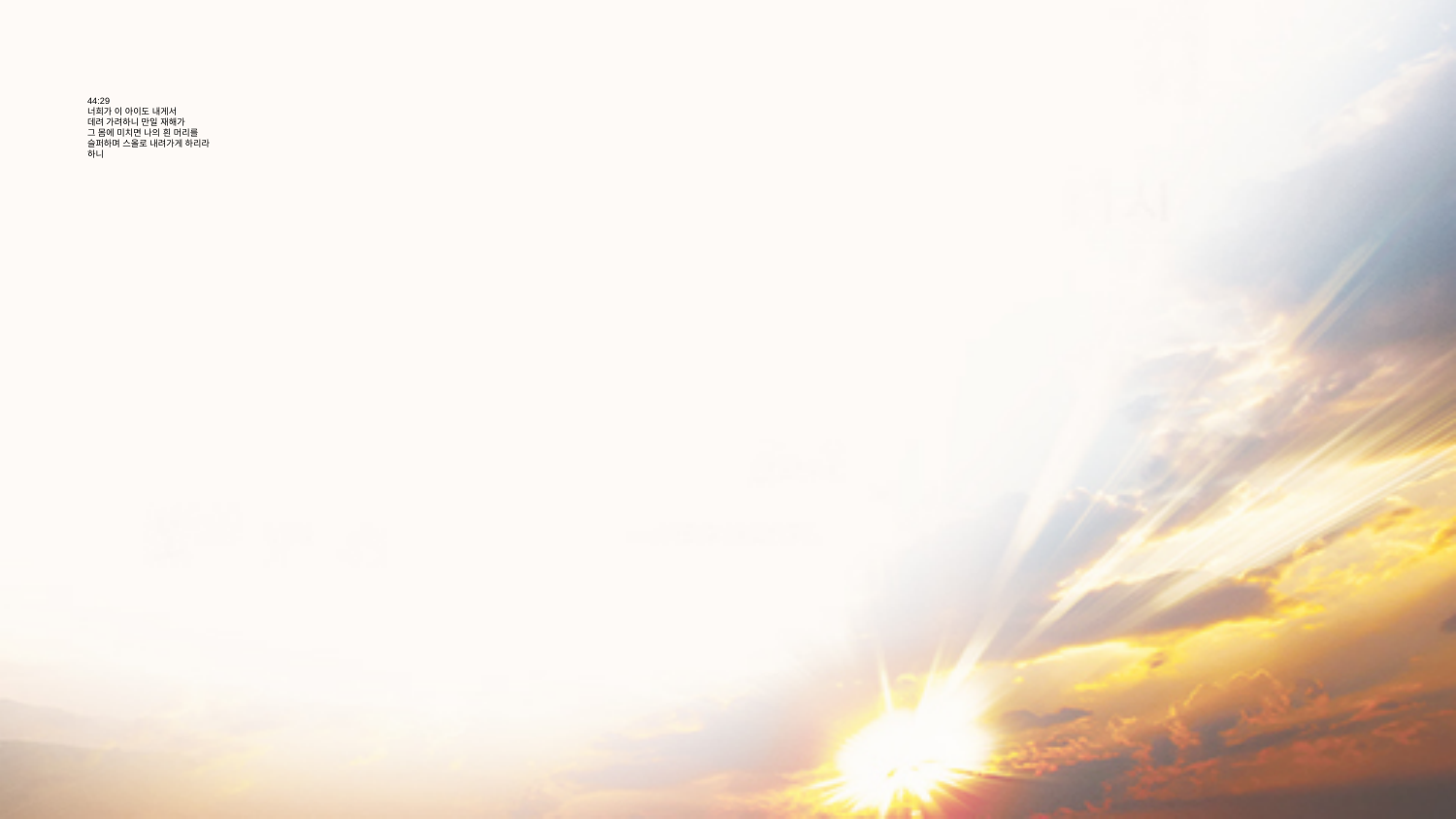

# 44:29 너희가 이 아이도 내게서 데려 가려하니 만일 재해가 그 몸에 미치면 나의 흰 머리를 슬퍼하며 스올로 내려가게 하리라 하니